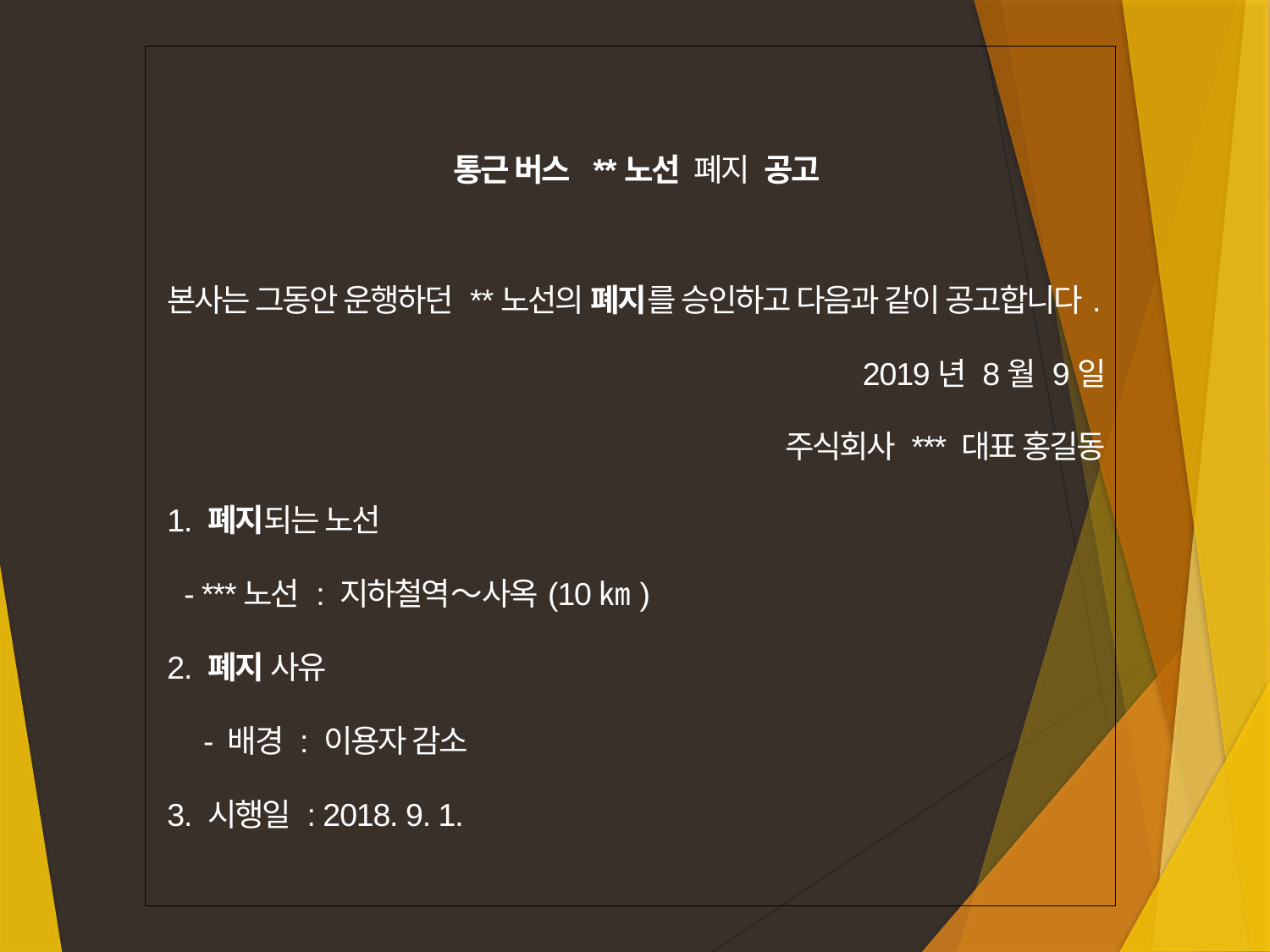

| 통근 버스 \*\*노선 폐지 공고 본사는 그동안 운행하던 \*\*노선의 폐지를 승인하고 다음과 같이 공고합니다. 2019년 8월 9일 주식회사 \*\*\* 대표 홍길동 1. 폐지되는 노선 - \*\*\*노선 : 지하철역～사옥(10㎞) 2. 폐지 사유 - 배경 : 이용자 감소 3. 시행일 : 2018. 9. 1. |
| --- |